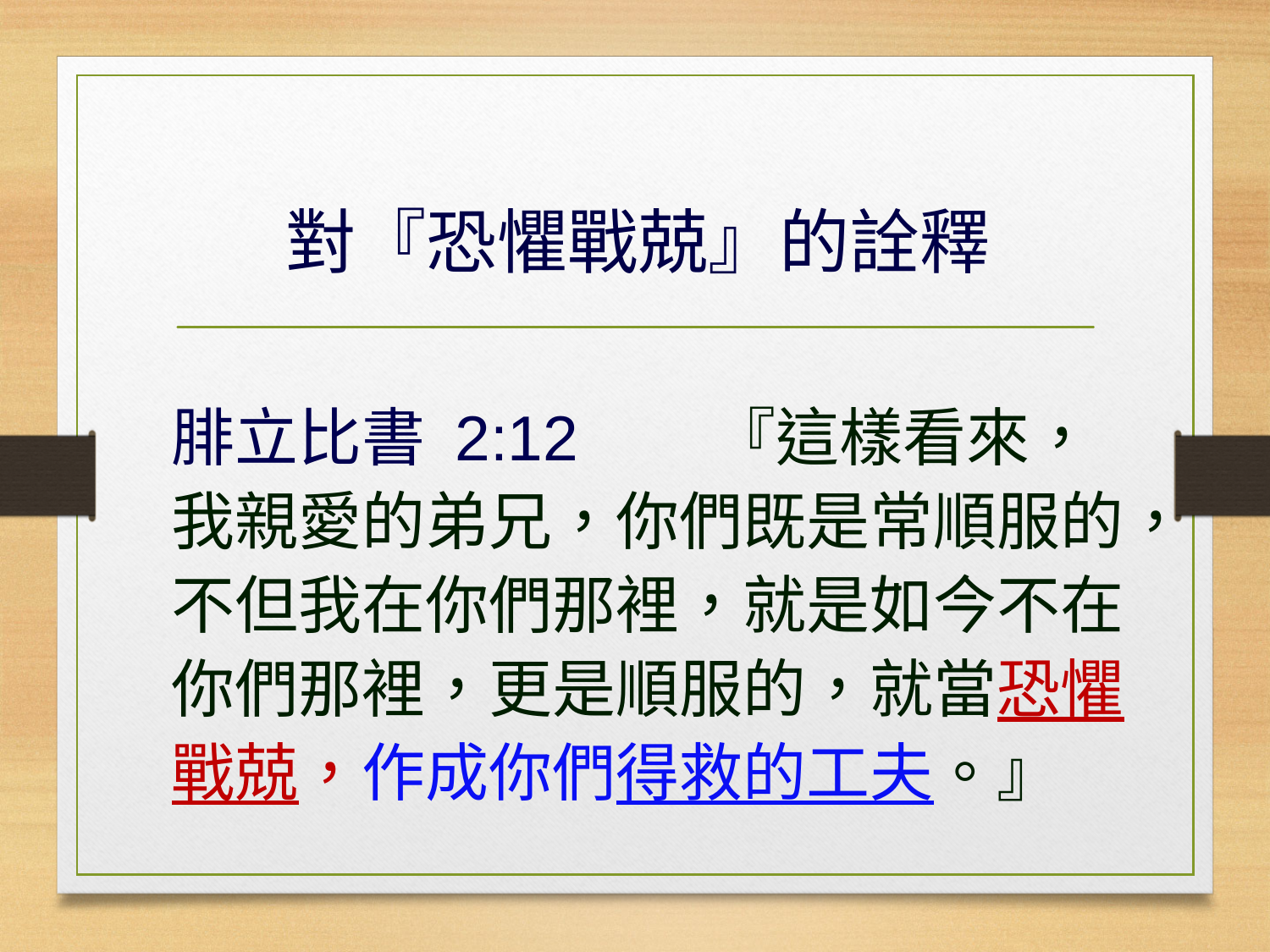

# 對『恐懼戰兢』的詮釋
腓立比書 2:12	 『這樣看來，我親愛的弟兄，你們既是常順服的，不但我在你們那裡，就是如今不在你們那裡，更是順服的，就當恐懼戰兢，作成你們得救的工夫。』